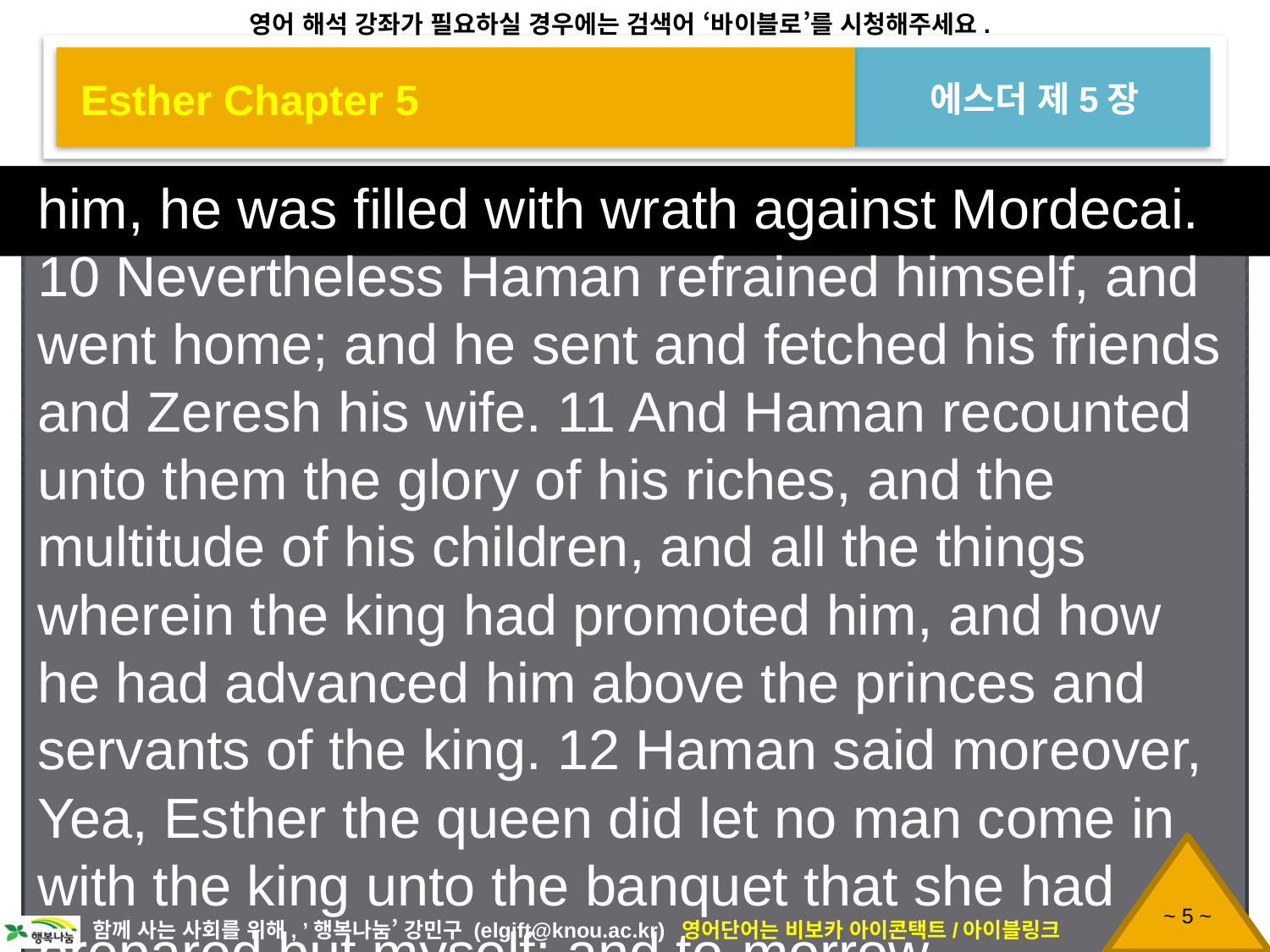

Esther Chapter 5
에스더 제5장
him, he was filled with wrath against Mordecai. 10 Nevertheless Haman refrained himself, and went home; and he sent and fetched his friends and Zeresh his wife. 11 And Haman recounted unto them the glory of his riches, and the multitude of his children, and all the things wherein the king had promoted him, and how he had advanced him above the princes and servants of the king. 12 Haman said moreover, Yea, Esther the queen did let no man come in with the king unto the banquet that she had prepared but myself; and to-morrow